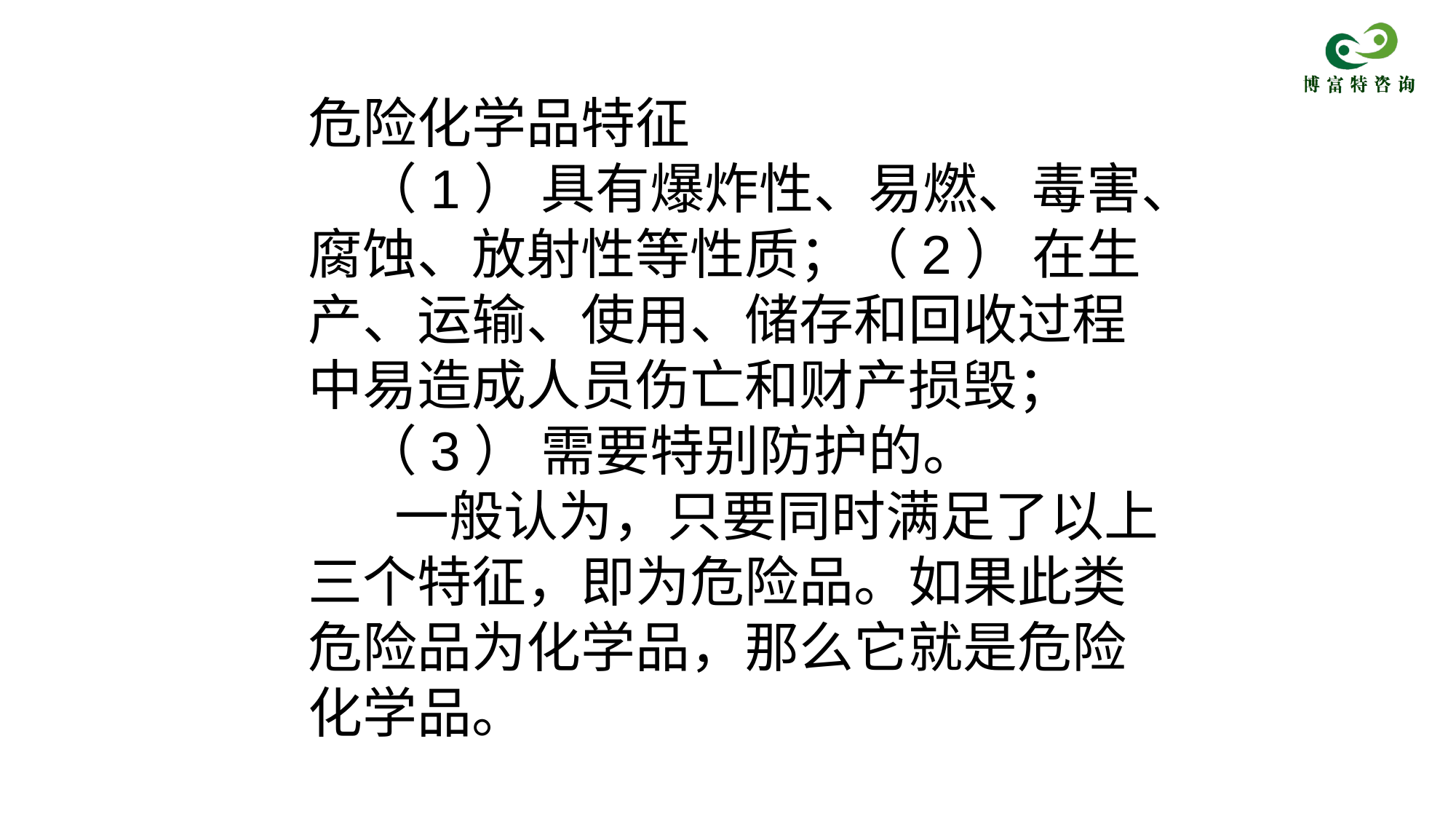

危险化学品特征
　（1） 具有爆炸性、易燃、毒害、腐蚀、放射性等性质；（2） 在生产、运输、使用、储存和回收过程中易造成人员伤亡和财产损毁； 　　（3） 需要特别防护的。
      一般认为，只要同时满足了以上三个特征，即为危险品。如果此类危险品为化学品，那么它就是危险化学品。